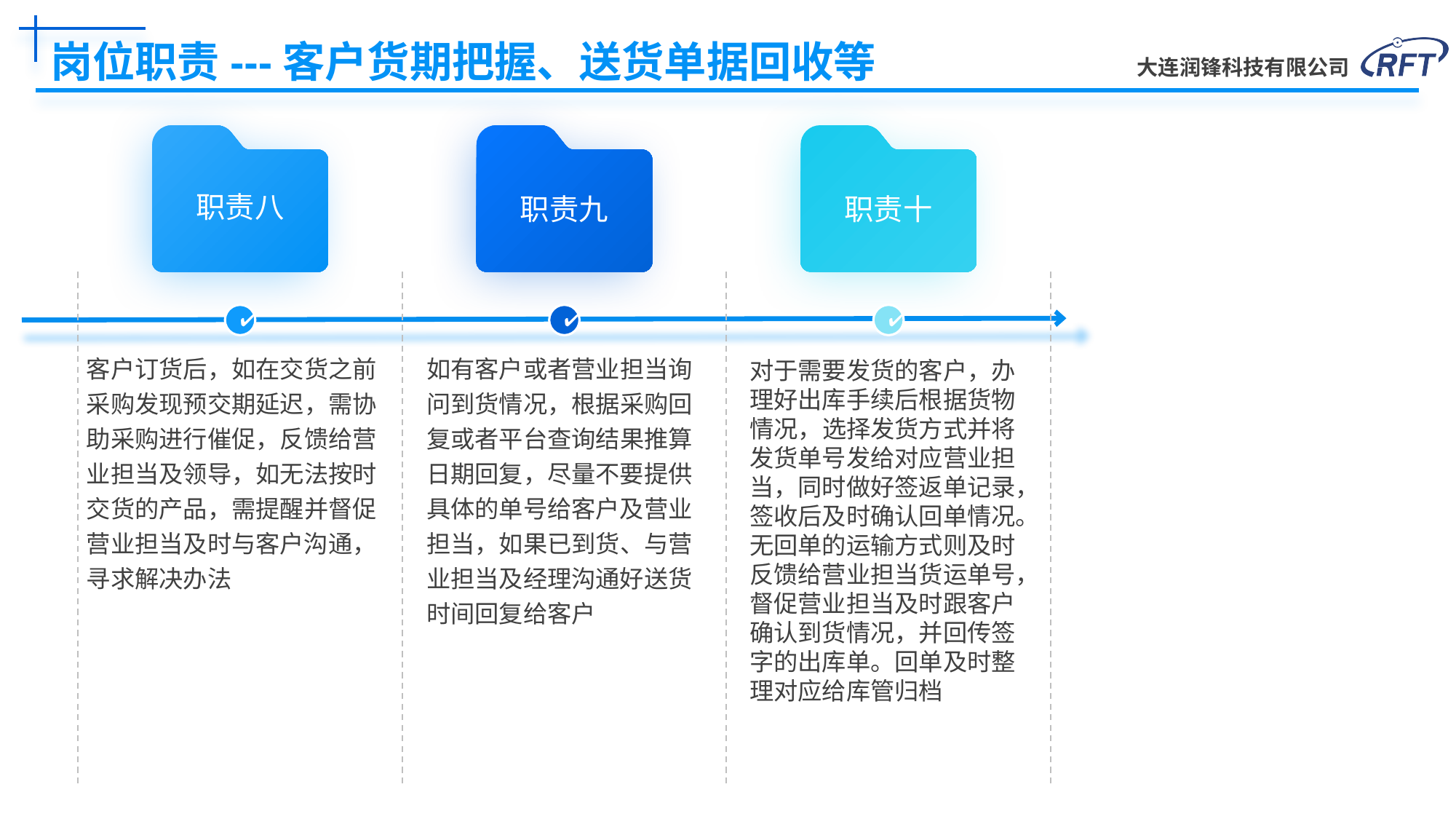

# 岗位职责---客户货期把握、送货单据回收等
职责八
职责九
职责十
✔
✔
✔
客户订货后，如在交货之前采购发现预交期延迟，需协助采购进行催促，反馈给营业担当及领导，如无法按时交货的产品，需提醒并督促营业担当及时与客户沟通，寻求解决办法
如有客户或者营业担当询问到货情况，根据采购回复或者平台查询结果推算日期回复，尽量不要提供具体的单号给客户及营业担当，如果已到货、与营业担当及经理沟通好送货时间回复给客户
对于需要发货的客户，办理好出库手续后根据货物情况，选择发货方式并将发货单号发给对应营业担当，同时做好签返单记录，签收后及时确认回单情况。无回单的运输方式则及时反馈给营业担当货运单号，督促营业担当及时跟客户确认到货情况，并回传签字的出库单。回单及时整理对应给库管归档